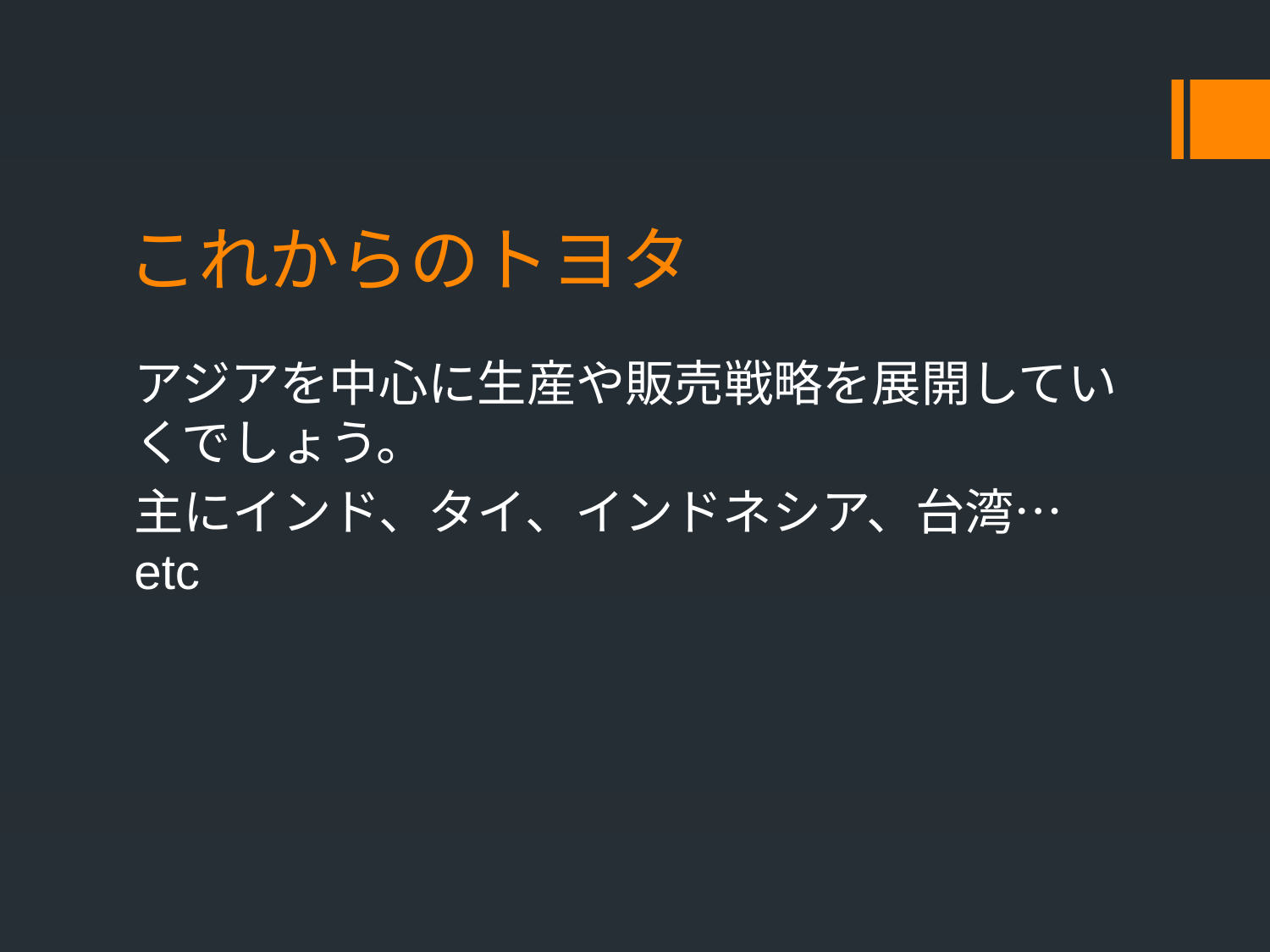

# これからのトヨタ
アジアを中心に生産や販売戦略を展開していくでしょう。
主にインド、タイ、インドネシア、台湾…etc